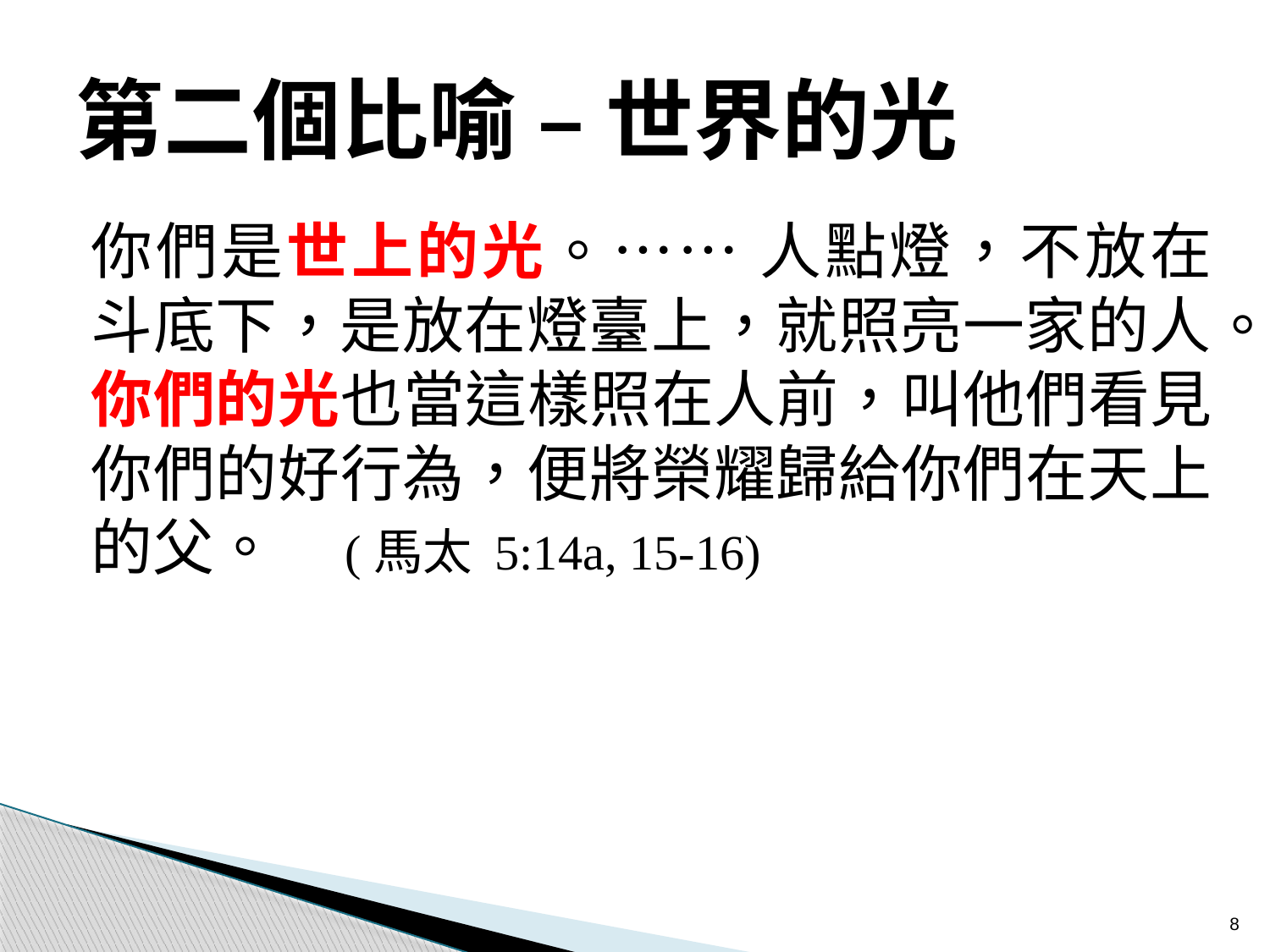

# 第二個比喻 – 世界的光
你們是世上的光。…… 人點燈，不放在斗底下，是放在燈臺上，就照亮一家的人。你們的光也當這樣照在人前，叫他們看見你們的好行為，便將榮耀歸給你們在天上的父。	(馬太 5:14a, 15-16)
8